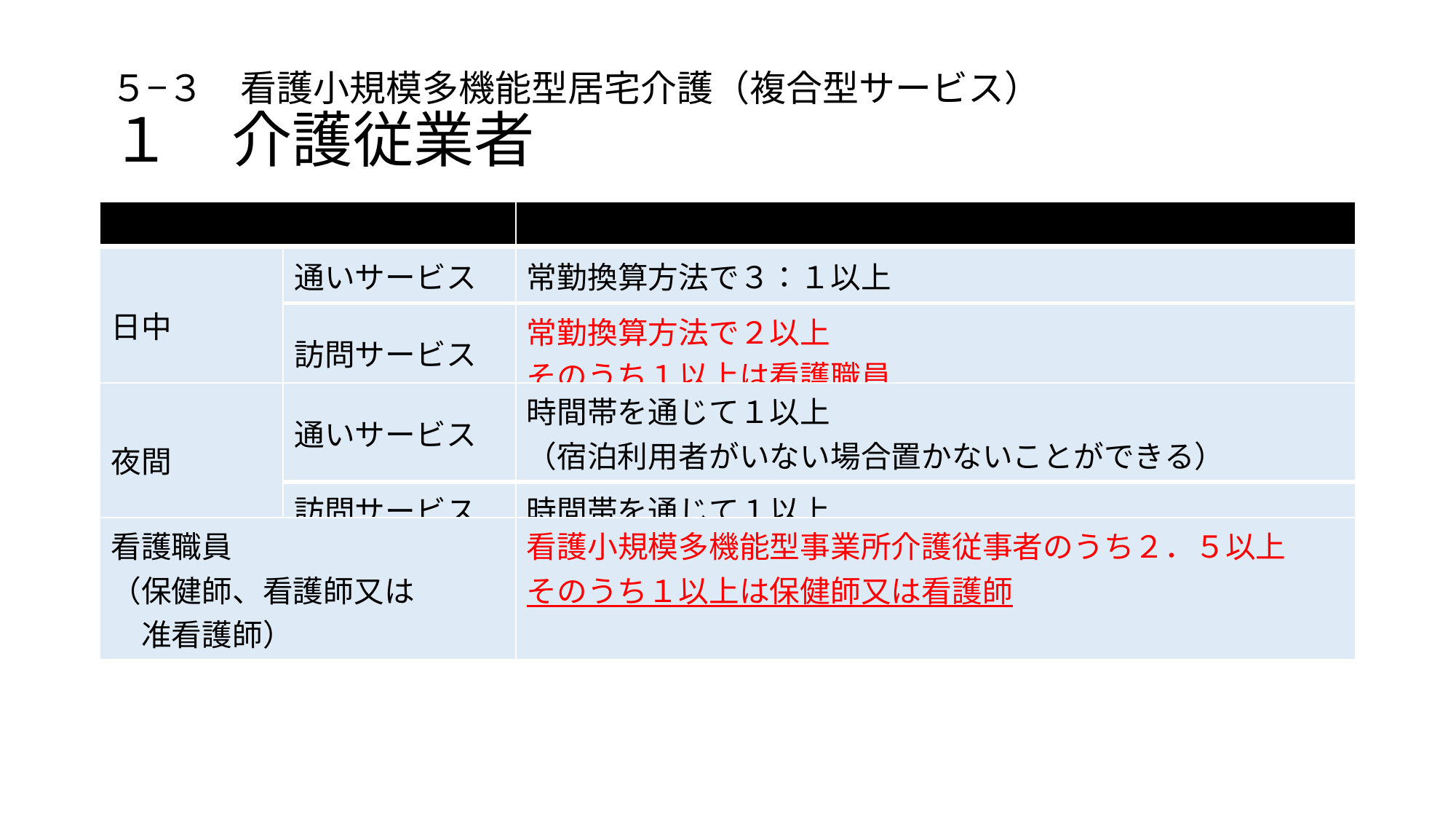

# ５−３　看護小規模多機能型居宅介護（複合型サービス） １　介護従業者
|  |  |
| --- | --- |
| 日中 | 通いサービス | 常勤換算方法で３：１以上 |
| --- | --- | --- |
|  | 訪問サービス | 常勤換算方法で２以上 そのうち１以上は看護職員 |
| 夜間 | 通いサービス | 時間帯を通じて１以上 （宿泊利用者がいない場合置かないことができる） |
| --- | --- | --- |
|  | 訪問サービス | 時間帯を通じて１以上 |
| 看護職員 （保健師、看護師又は 　准看護師） | 看護小規模多機能型事業所介護従事者のうち２．５以上 そのうち１以上は保健師又は看護師 |
| --- | --- |